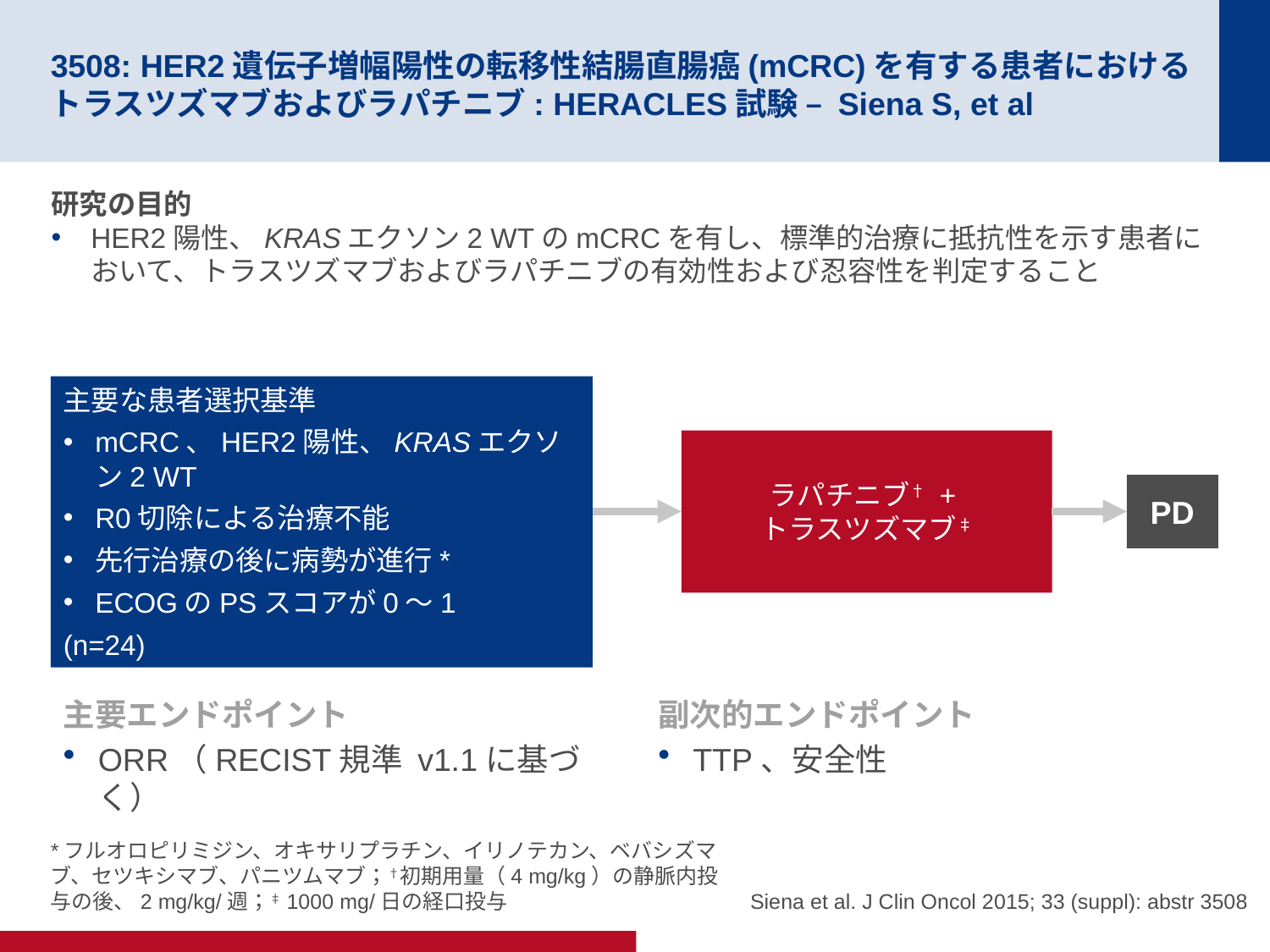

# 3508: HER2遺伝子増幅陽性の転移性結腸直腸癌(mCRC)を有する患者におけるトラスツズマブおよびラパチニブ: HERACLES試験 – Siena S, et al
研究の目的
HER2陽性、KRASエクソン2 WTのmCRCを有し、標準的治療に抵抗性を示す患者において、トラスツズマブおよびラパチニブの有効性および忍容性を判定すること

主要な患者選択基準
mCRC、HER2陽性、KRASエクソン2 WT
R0切除による治療不能
先行治療の後に病勢が進行*
ECOGのPSスコアが0～1
(n=24)
ラパチニブ† +
トラスツズマブ‡
PD
主要エンドポイント
ORR（RECIST規準 v1.1に基づく）

副次的エンドポイント
TTP、安全性
*フルオロピリミジン、オキサリプラチン、イリノテカン、ベバシズマブ、セツキシマブ、パニツムマブ；†初期用量（4 mg/kg）の静脈内投与の後、2 mg/kg/週；‡1000 mg/日の経口投与
Siena et al. J Clin Oncol 2015; 33 (suppl): abstr 3508